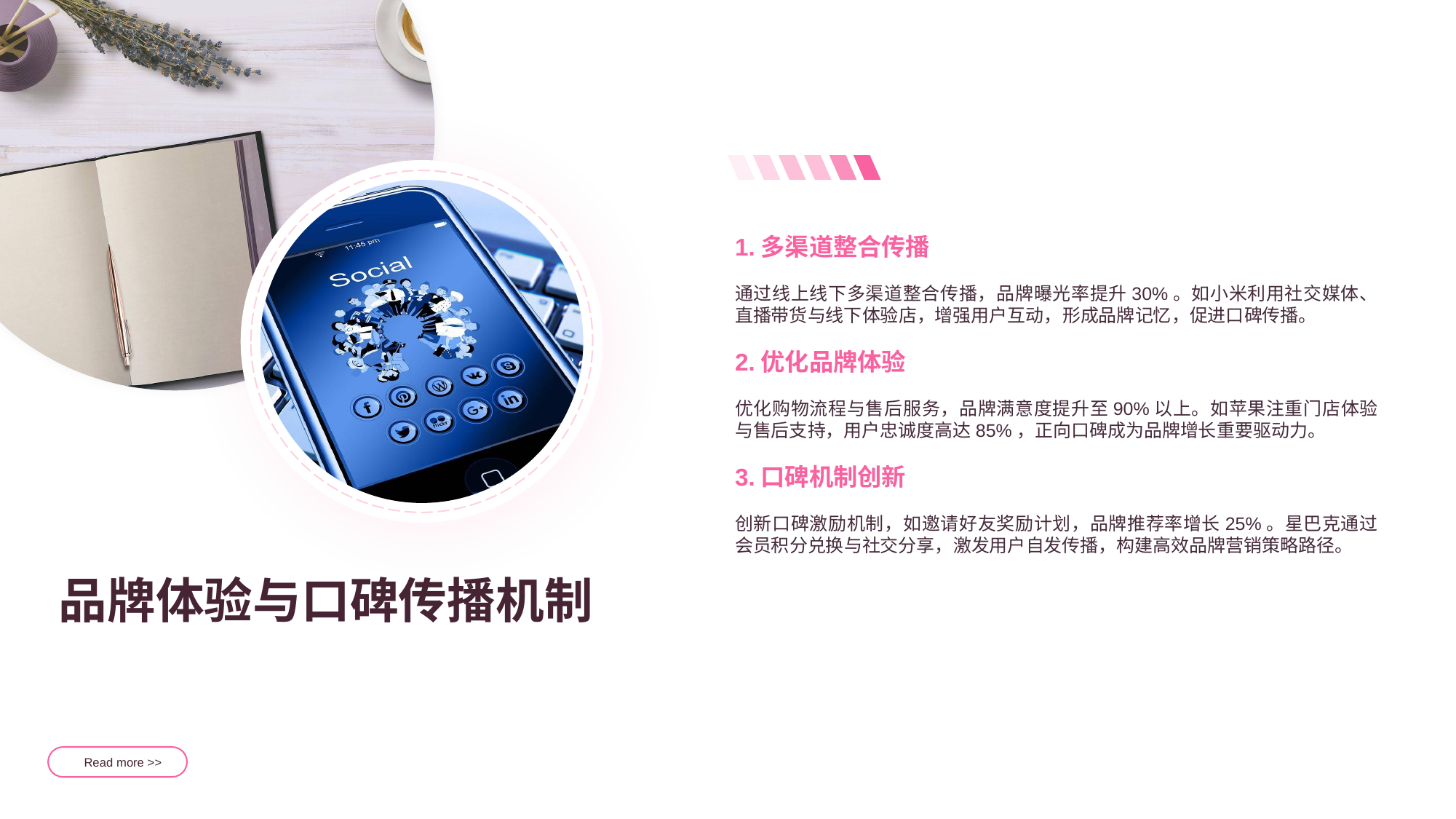

1.多渠道整合传播
通过线上线下多渠道整合传播，品牌曝光率提升30%。如小米利用社交媒体、直播带货与线下体验店，增强用户互动，形成品牌记忆，促进口碑传播。
2.优化品牌体验
优化购物流程与售后服务，品牌满意度提升至90%以上。如苹果注重门店体验与售后支持，用户忠诚度高达85%，正向口碑成为品牌增长重要驱动力。
3.口碑机制创新
创新口碑激励机制，如邀请好友奖励计划，品牌推荐率增长25%。星巴克通过会员积分兑换与社交分享，激发用户自发传播，构建高效品牌营销策略路径。
品牌体验与口碑传播机制
Read more >>